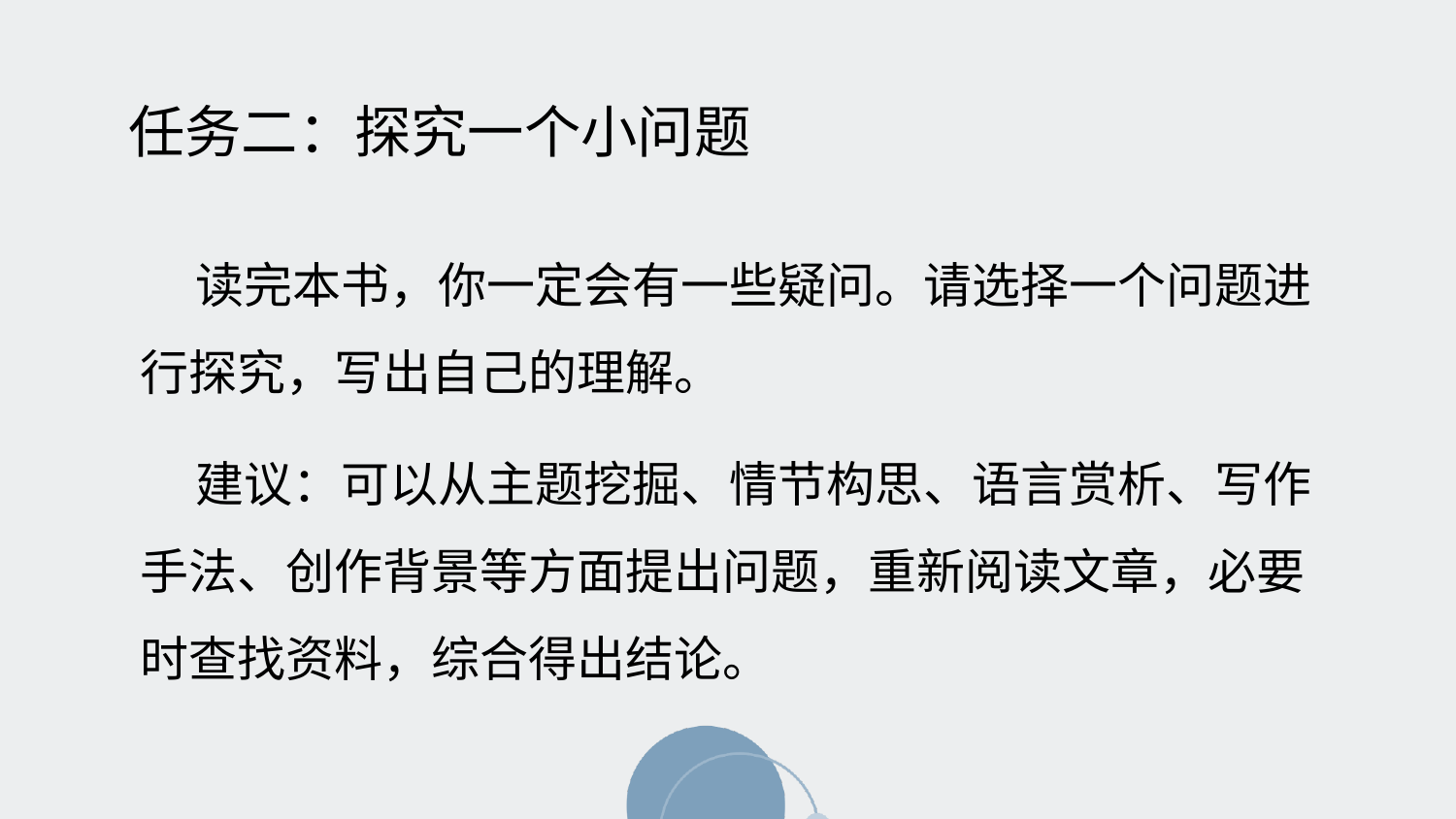

任务二：探究一个小问题
    读完本书，你一定会有一些疑问。请选择一个问题进行探究，写出自己的理解。
    建议：可以从主题挖掘、情节构思、语言赏析、写作手法、创作背景等方面提出问题，重新阅读文章，必要时查找资料，综合得出结论。